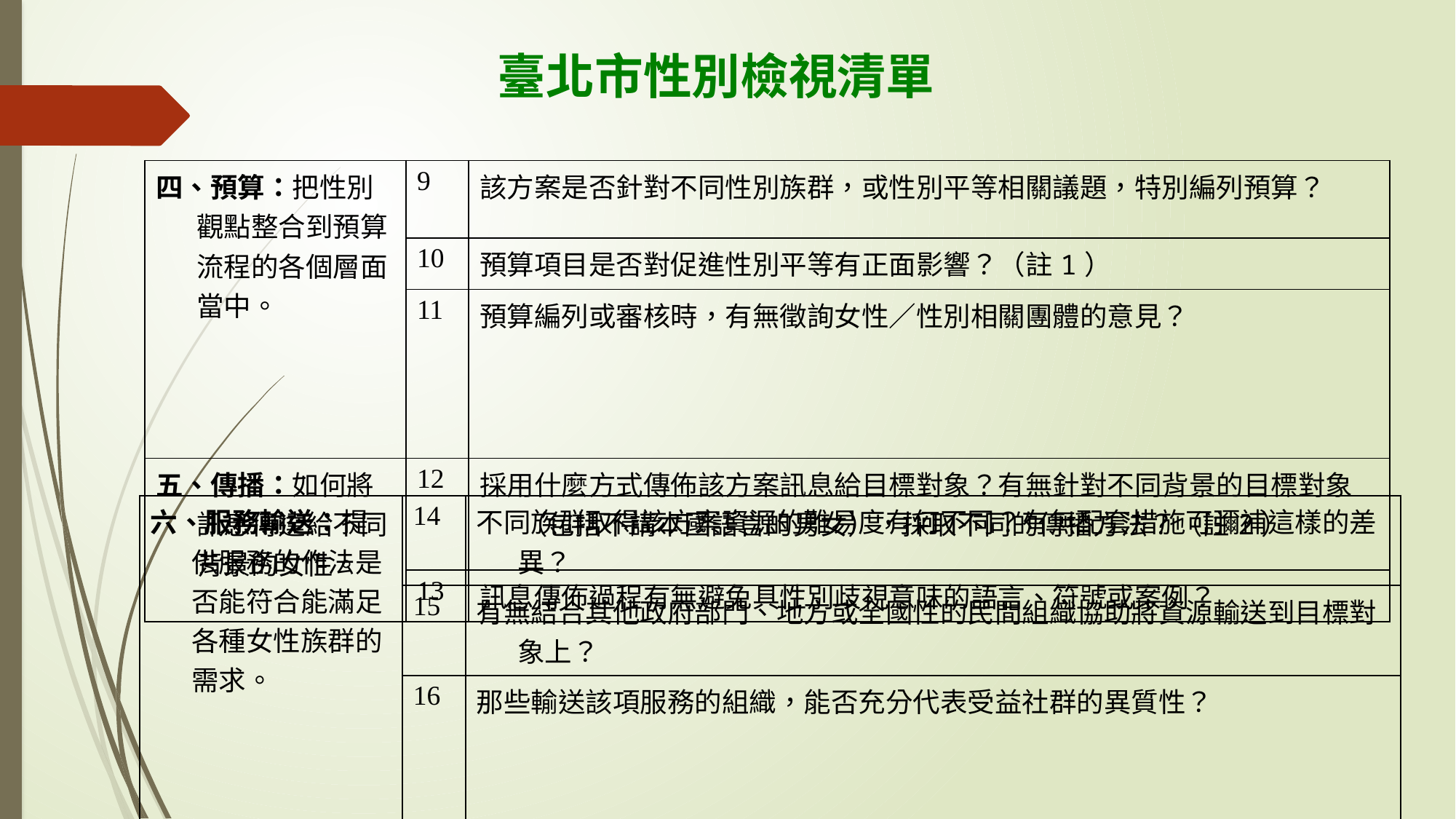

臺北市性別檢視清單
| 四、預算：把性別觀點整合到預算流程的各個層面當中。 | 9 | 該方案是否針對不同性別族群，或性別平等相關議題，特別編列預算？ |
| --- | --- | --- |
|  | 10 | 預算項目是否對促進性別平等有正面影響？（註1） |
|  | 11 | 預算編列或審核時，有無徵詢女性／性別相關團體的意見？ |
| 五、傳播：如何將訊息傳達給不同背景的女性。 | 12 | 採用什麼方式傳佈該方案訊息給目標對象？有無針對不同背景的目標對象（包括不講本國語言的男女），採取不同的傳播方法？（註2） |
|  | 13 | 訊息傳佈過程有無避免具性別歧視意味的語言、符號或案例？ |
| 六、服務輸送：提供服務的作法是否能符合能滿足各種女性族群的需求。 | 14 | 不同族群取得該方案資源的難易度有何不同？有無配套措施可彌補這樣的差異？ |
| --- | --- | --- |
|  | 15 | 有無結合其他政府部門、地方或全國性的民間組織協助將資源輸送到目標對象上？ |
|  | 16 | 那些輸送該項服務的組織，能否充分代表受益社群的異質性？ |